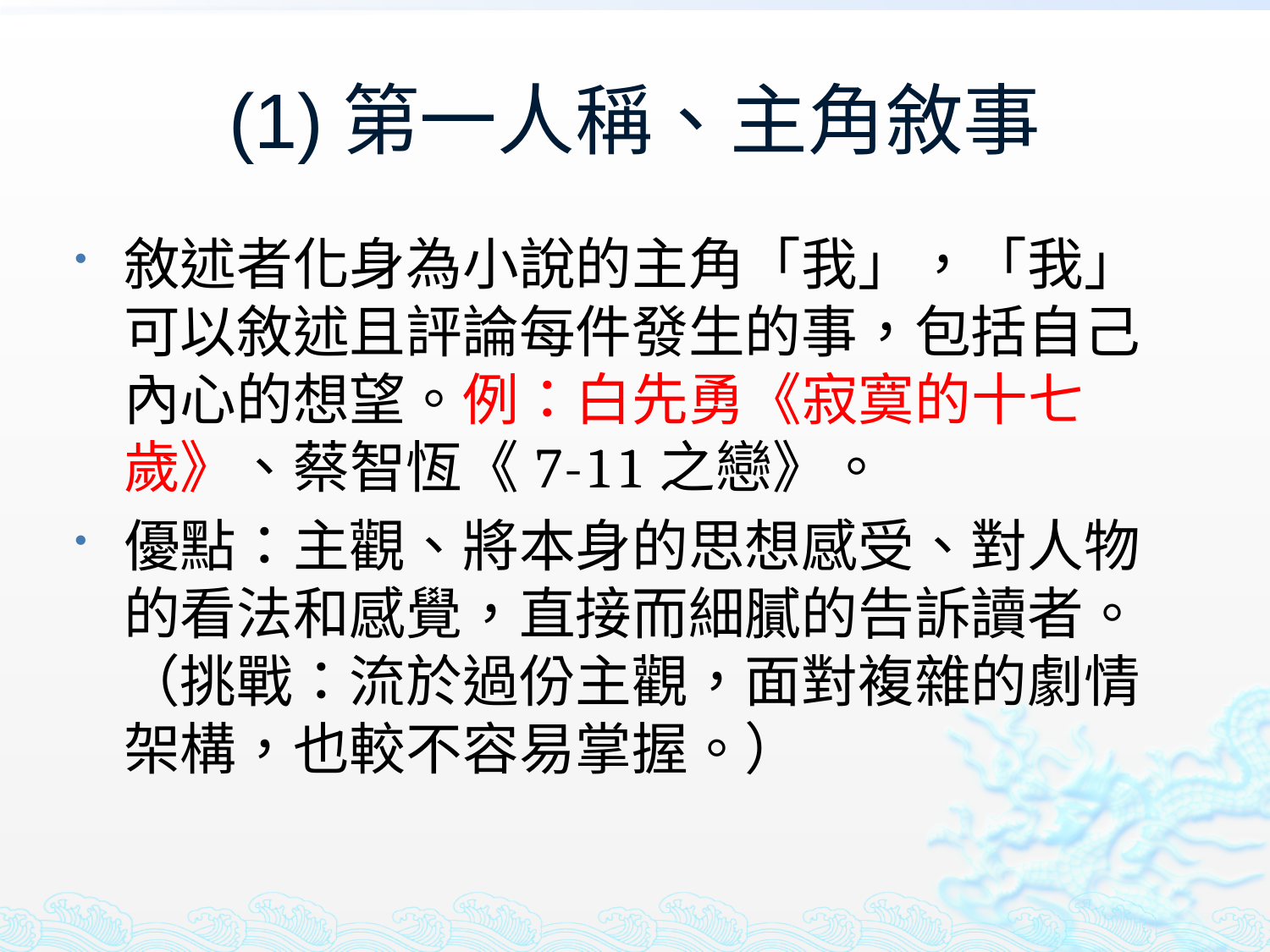

# (1)第一人稱、主角敘事
敘述者化身為小說的主角「我」，「我」可以敘述且評論每件發生的事，包括自己內心的想望。例：白先勇《寂寞的十七歲》、蔡智恆《7-11之戀》。
優點：主觀、將本身的思想感受、對人物的看法和感覺，直接而細膩的告訴讀者。（挑戰：流於過份主觀，面對複雜的劇情架構，也較不容易掌握。）